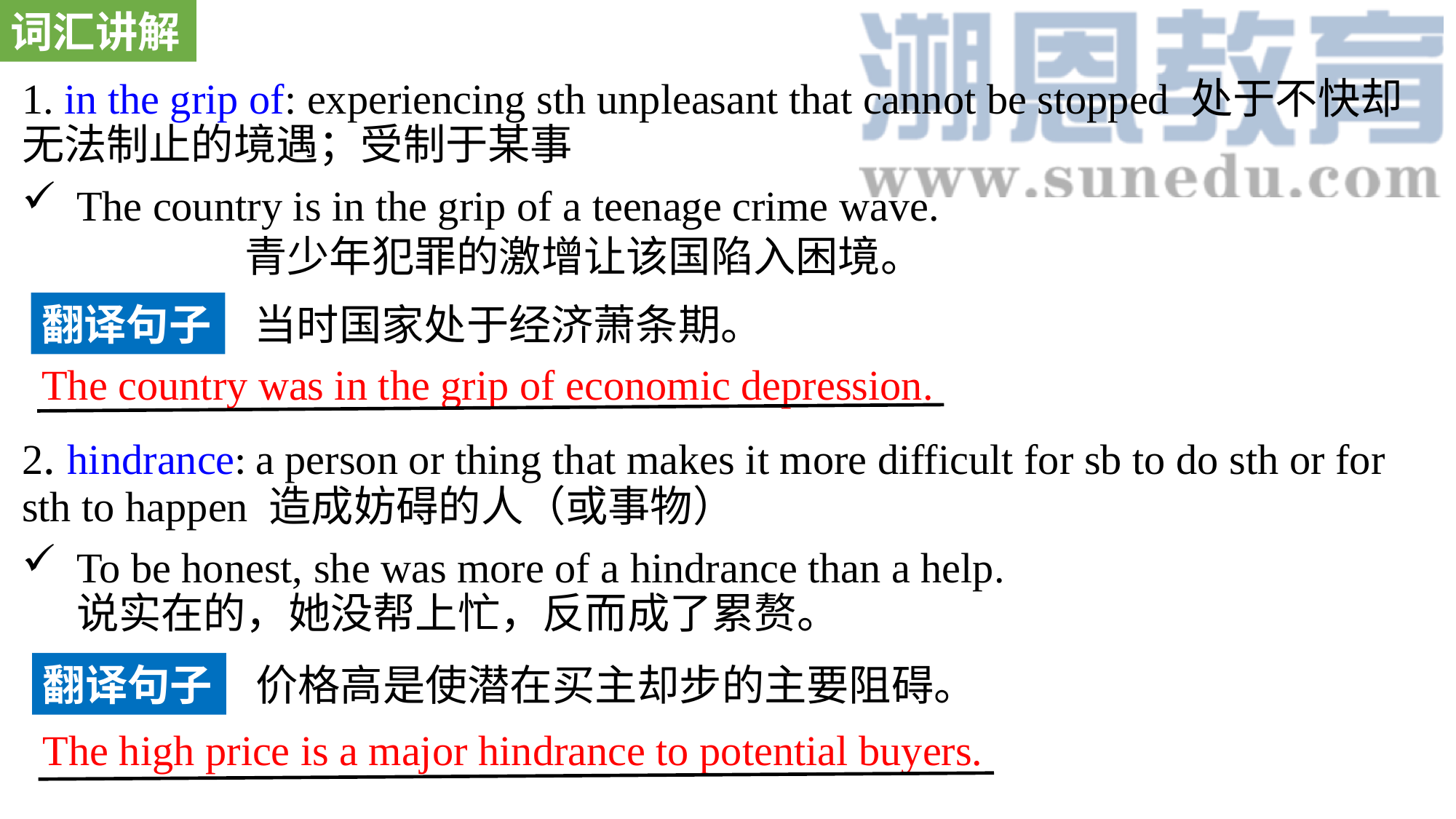

词汇讲解
1. in the grip of: experiencing sth unpleasant that cannot be stopped 处于不快却无法制止的境遇；受制于某事
The country is in the grip of a teenage crime wave.                                                               青少年犯罪的激增让该国陷入困境。

2. hindrance: a person or thing that makes it more difficult for sb to do sth or for sth to happen 造成妨碍的人（或事物）
To be honest, she was more of a hindrance than a help.                                       说实在的，她没帮上忙，反而成了累赘。
翻译句子
当时国家处于经济萧条期。
The country was in the grip of economic depression.
翻译句子
价格高是使潜在买主却步的主要阻碍。
The high price is a major hindrance to potential buyers.